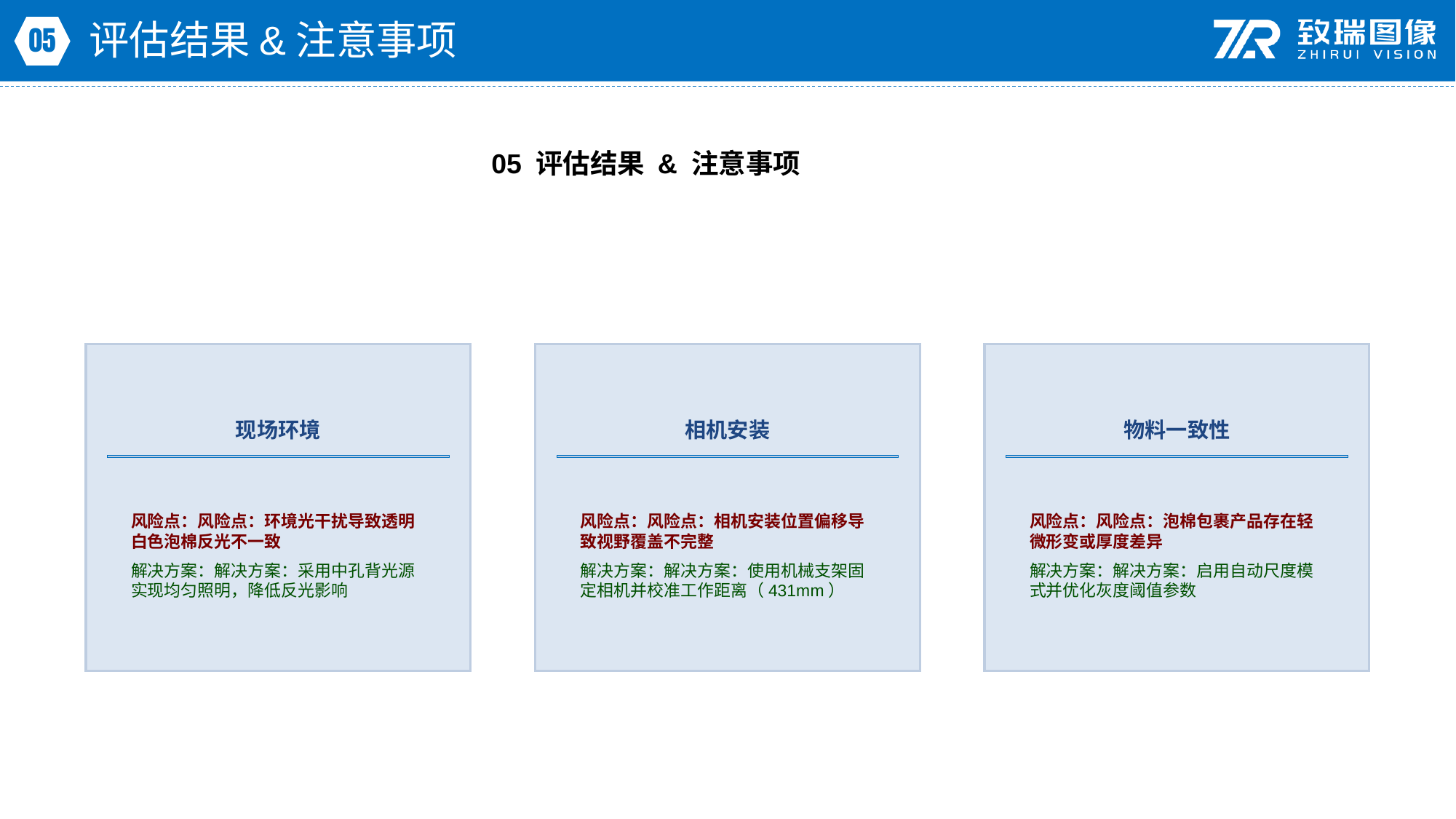

评估结果&注意事项
05

05 评估结果 & 注意事项

现场环境

相机安装

物料一致性

风险点：风险点：环境光干扰导致透明白色泡棉反光不一致
解决方案：解决方案：采用中孔背光源实现均匀照明，降低反光影响

风险点：风险点：相机安装位置偏移导致视野覆盖不完整
解决方案：解决方案：使用机械支架固定相机并校准工作距离（431mm）

风险点：风险点：泡棉包裹产品存在轻微形变或厚度差异
解决方案：解决方案：启用自动尺度模式并优化灰度阈值参数